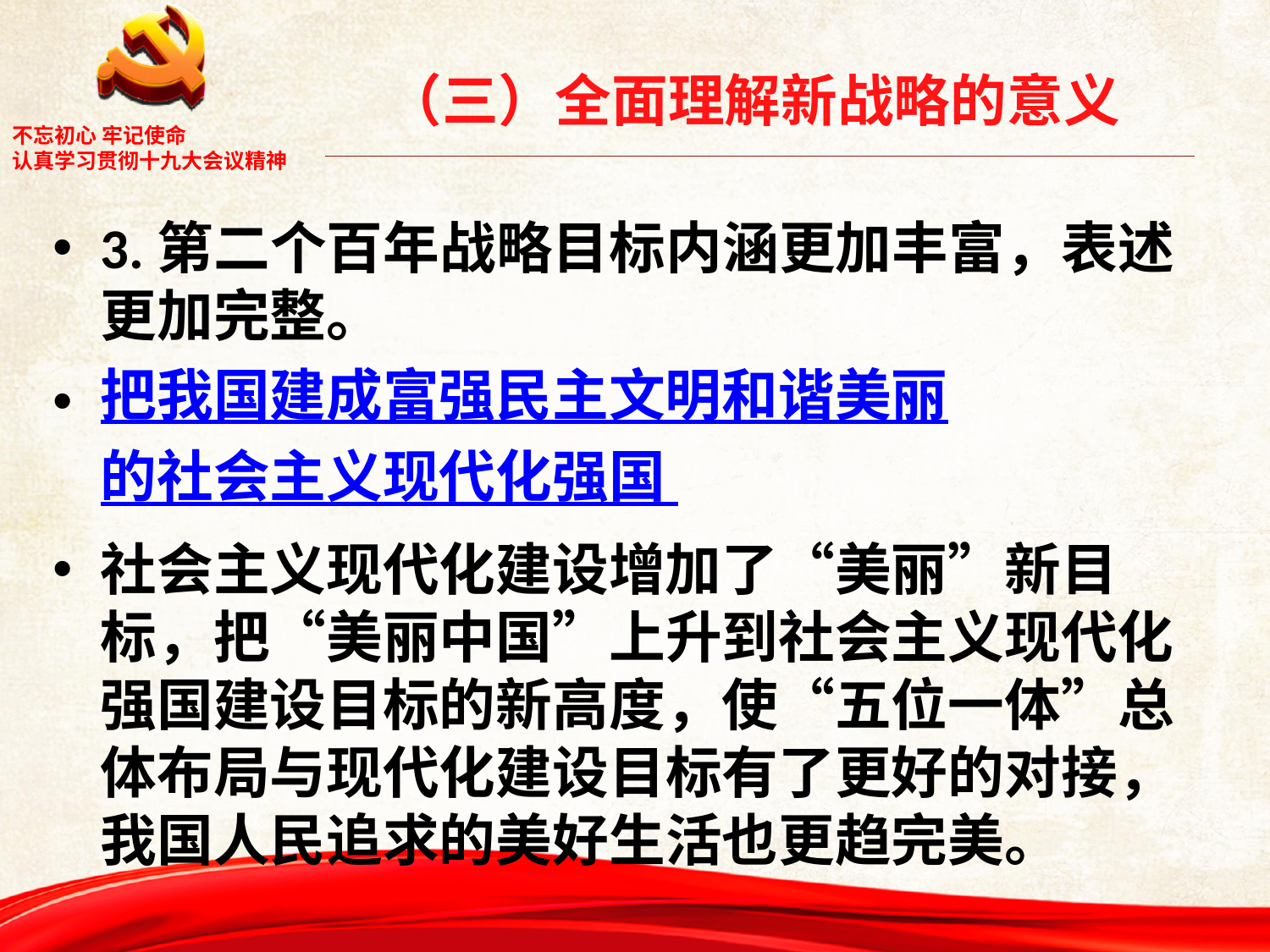

（三）全面理解新战略的意义
3.第二个百年战略目标内涵更加丰富，表述更加完整。
把我国建成富强民主文明和谐美丽的社会主义现代化强国
社会主义现代化建设增加了“美丽”新目标，把“美丽中国”上升到社会主义现代化强国建设目标的新高度，使“五位一体”总体布局与现代化建设目标有了更好的对接，我国人民追求的美好生活也更趋完美。

42